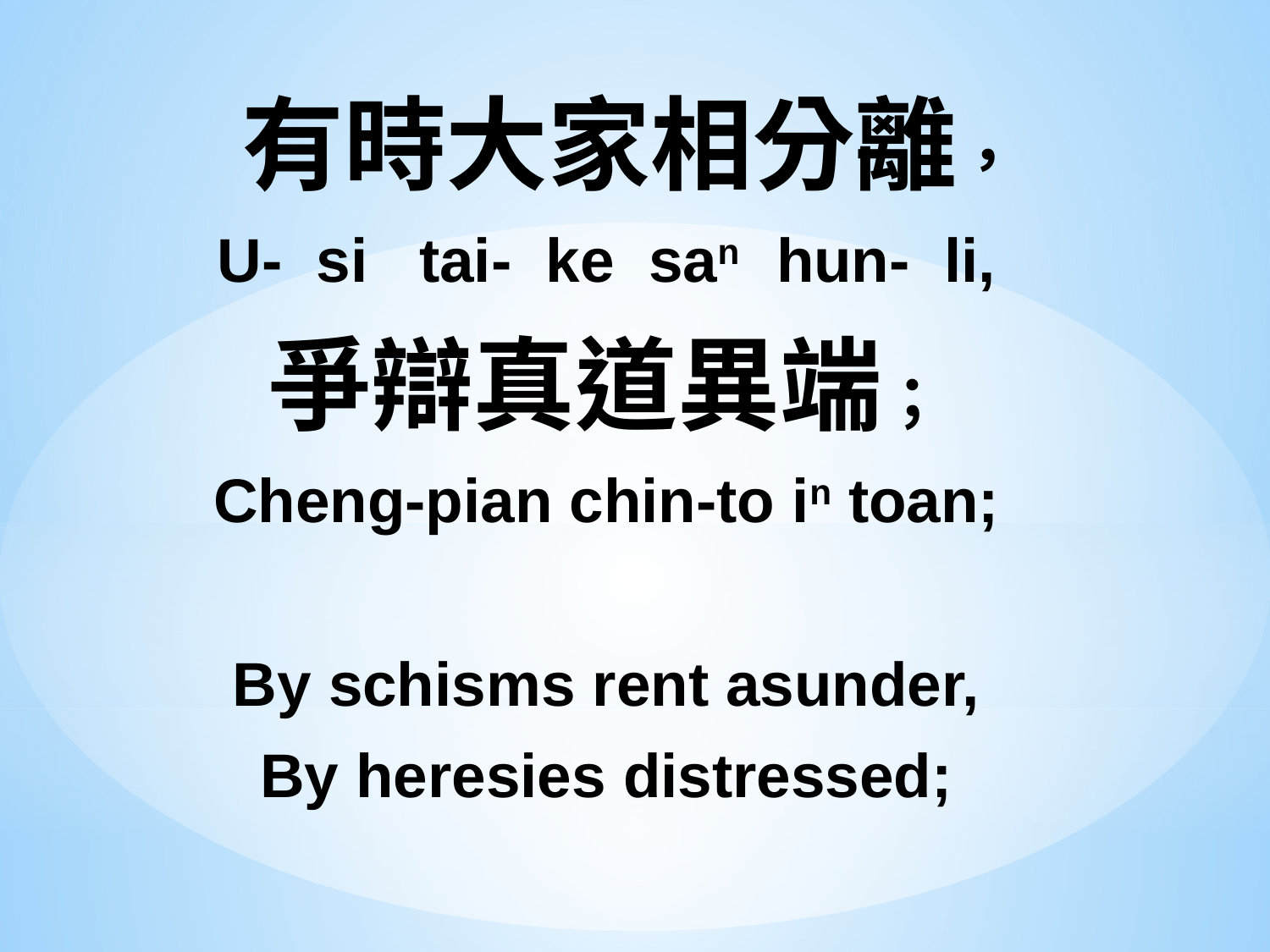

有時大家相分離，
U-  si   tai-  ke  san   hun-  li,
爭辯真道異端；
Cheng-pian chin-to in toan;

By schisms rent asunder,
By heresies distressed;